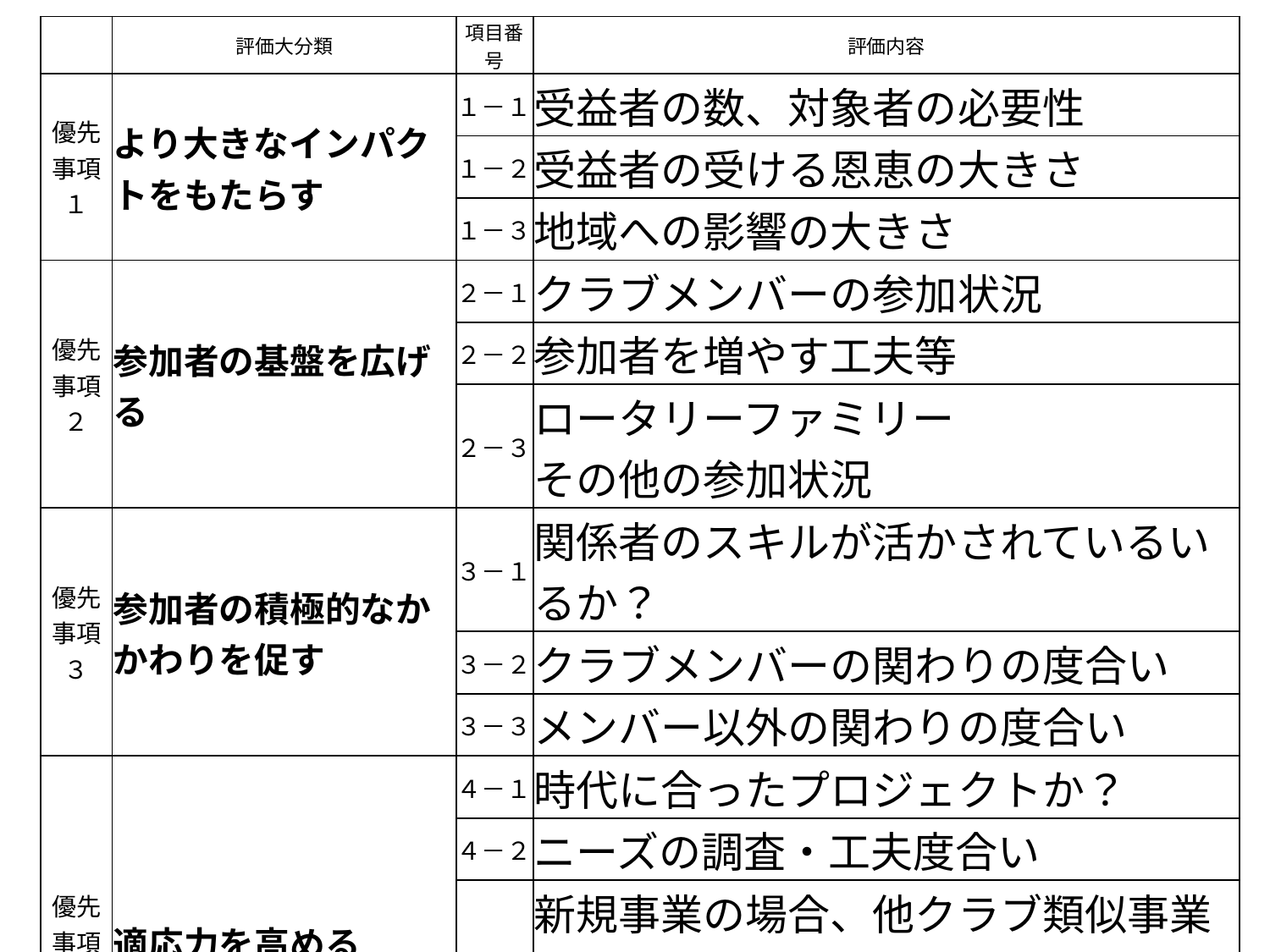

|  | 評価大分類 | 項目番号 | 評価内容 |
| --- | --- | --- | --- |
| 優先 事項 １ | より大きなインパクトをもたらす | １－１ | 受益者の数、対象者の必要性 |
|  |  | １－２ | 受益者の受ける恩恵の大きさ |
|  |  | １－３ | 地域への影響の大きさ |
| 優先 事項 ２ | 参加者の基盤を広げる | ２－１ | クラブメンバーの参加状況 |
|  |  | ２－２ | 参加者を増やす工夫等 |
|  |  | ２－３ | ロータリーファミリー その他の参加状況 |
| 優先 事項３ | 参加者の積極的なかかわりを促す | ３－１ | 関係者のスキルが活かされているいるか？ |
|  |  | ３－２ | クラブメンバーの関わりの度合い |
|  |  | ３－３ | メンバー以外の関わりの度合い |
| 優先 事項 ４ | 適応力を高める | ４－１ | 時代に合ったプロジェクトか？ |
|  |  | ４－２ | ニーズの調査・工夫度合い |
|  |  | ４－３ | 新規事業の場合、他クラブ類似事業との工夫度合い 継続事業の場合、前回との進化の度合い |